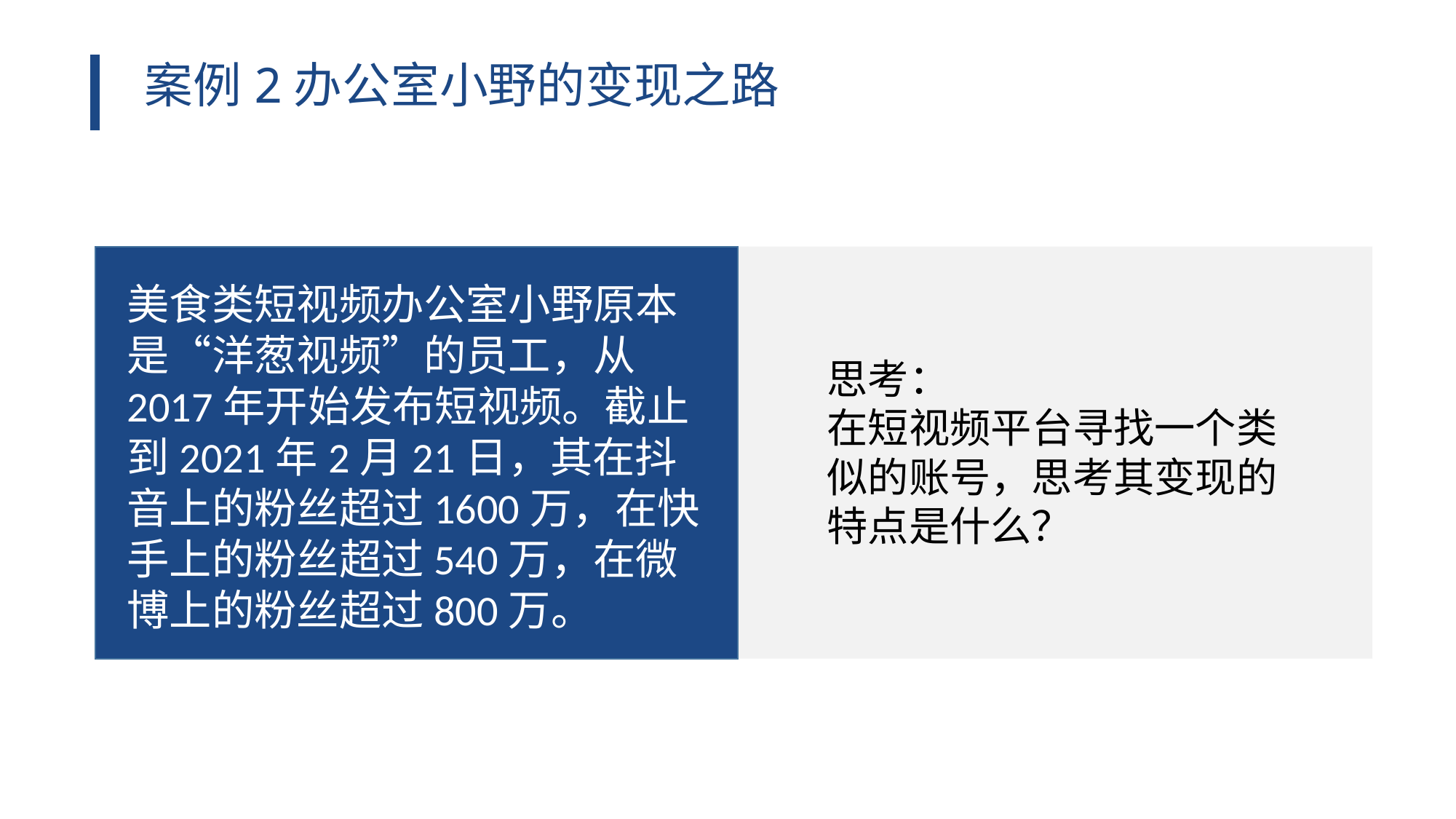

案例2办公室小野的变现之路

美食类短视频办公室小野原本是“洋葱视频”的员工，从2017年开始发布短视频。截止到2021年2月21日，其在抖音上的粉丝超过1600万，在快手上的粉丝超过540万，在微博上的粉丝超过800万。
思考：
在短视频平台寻找一个类似的账号，思考其变现的特点是什么？